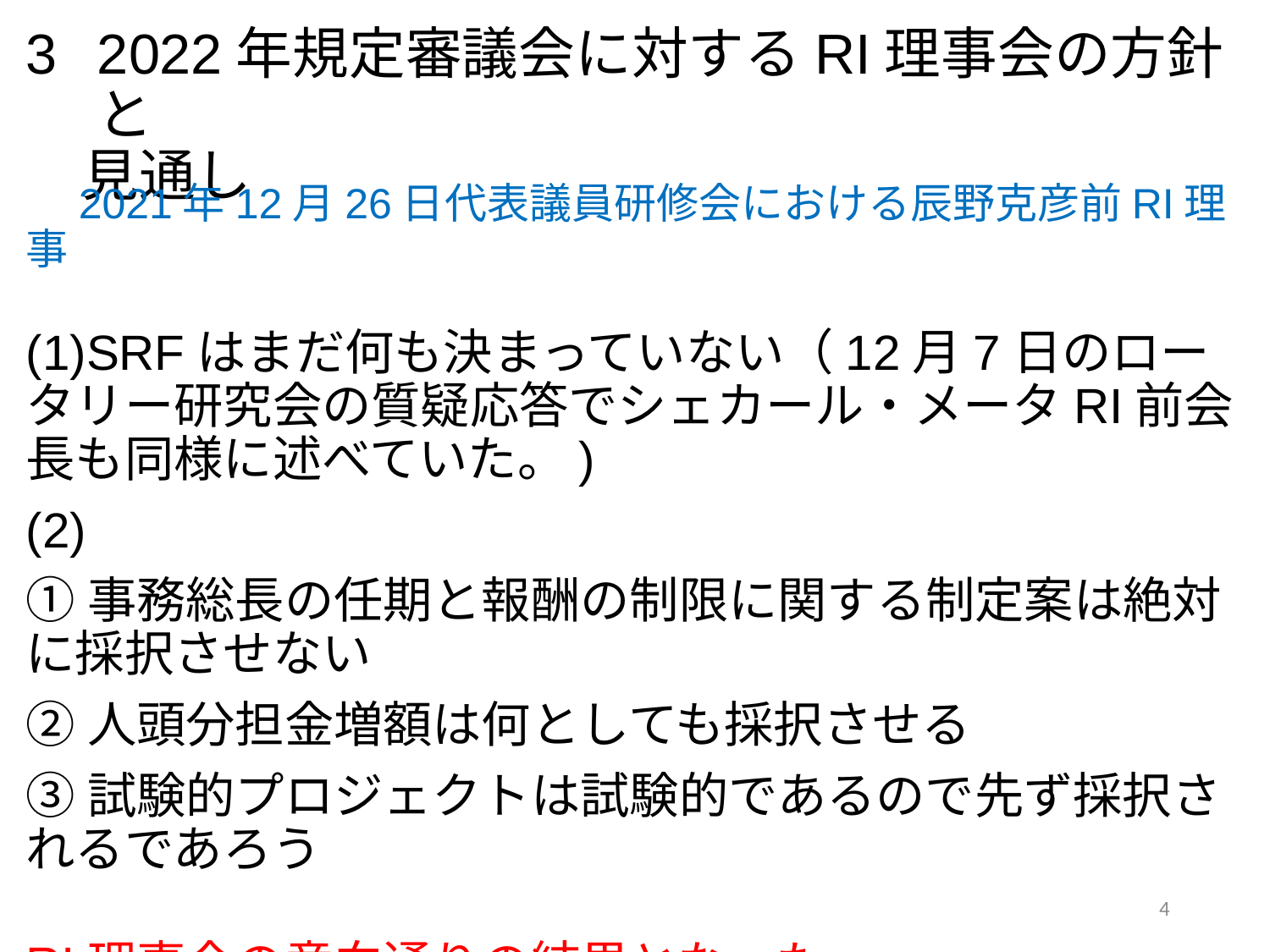

2022年規定審議会に対するRI理事会の方針と
　見通し
　2021年12月26日代表議員研修会における辰野克彦前RI理事

(1)SRFはまだ何も決まっていない（12月7日のロータリー研究会の質疑応答でシェカール・メータRI前会長も同様に述べていた。)
(2)
①事務総長の任期と報酬の制限に関する制定案は絶対に採択させない
②人頭分担金増額は何としても採択させる
③試験的プロジェクトは試験的であるので先ず採択されるであろう

RI理事会の意向通りの結果となった

4